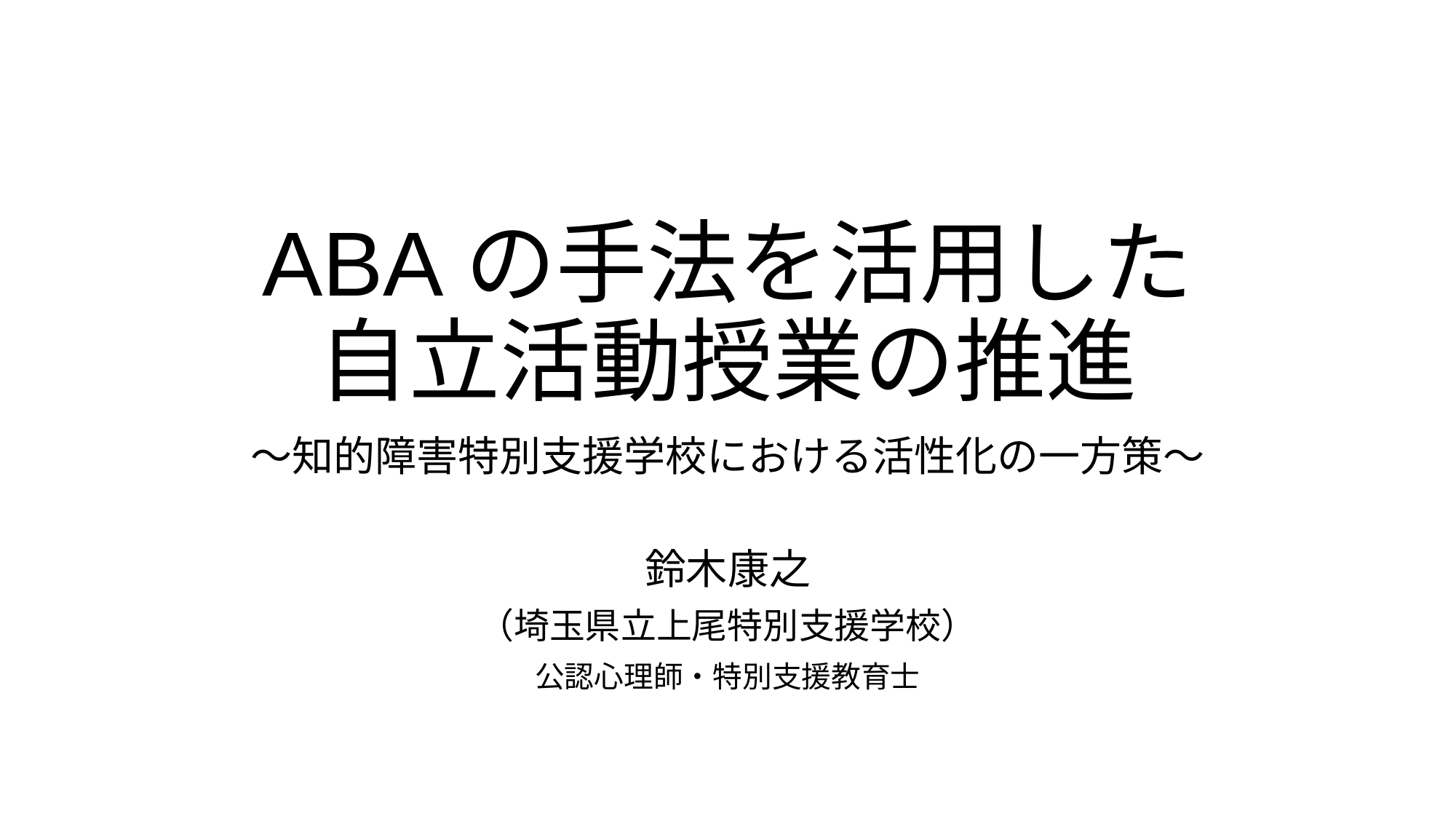

# ABAの手法を活用した 自立活動授業の推進
～知的障害特別支援学校における活性化の一方策～

鈴木康之
（埼玉県立上尾特別支援学校）
公認心理師・特別支援教育士